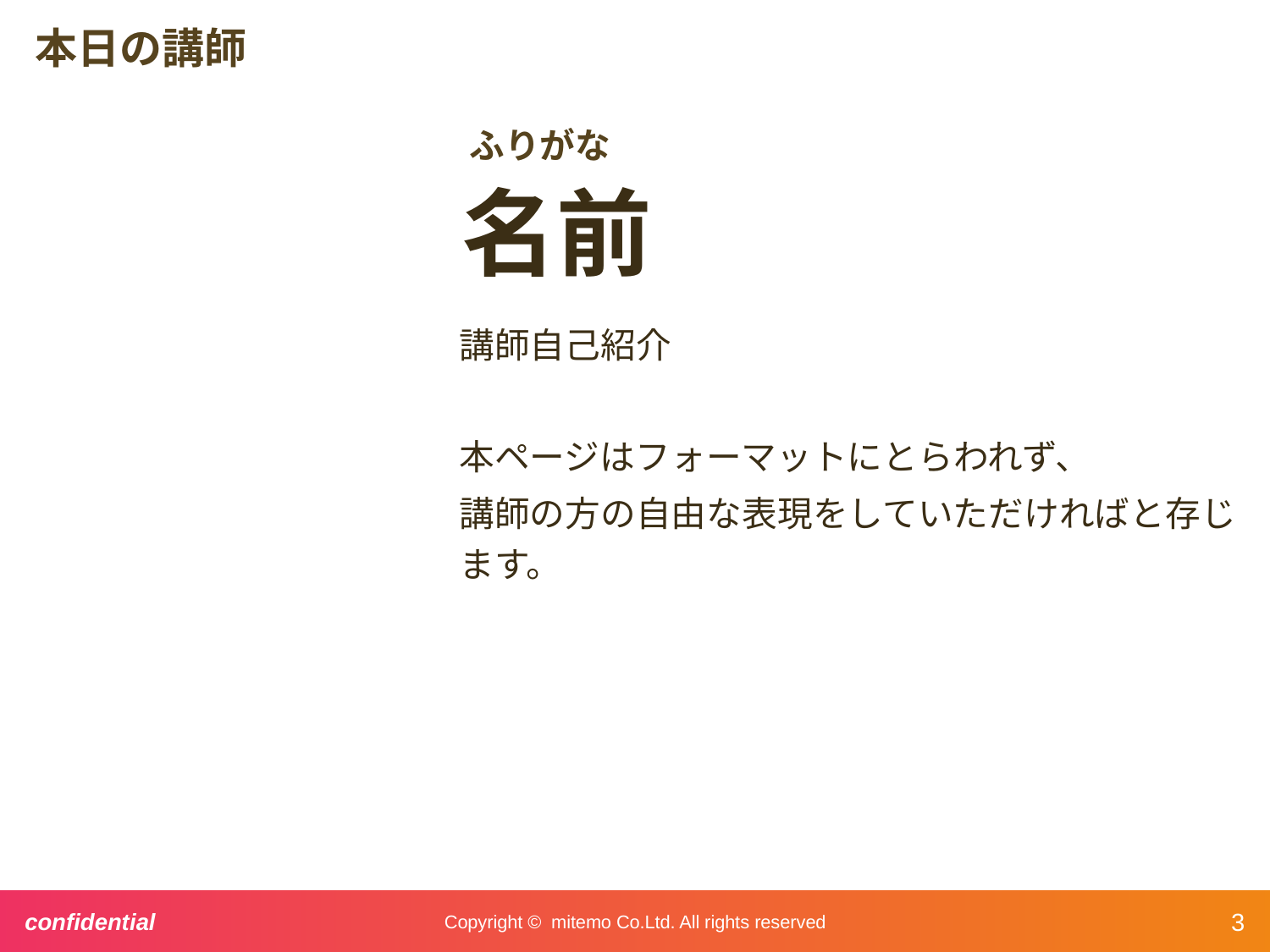

# 本日の講師
ふりがな

名前
講師自己紹介

本ページはフォーマットにとらわれず、
講師の方の自由な表現をしていただければと存じます。